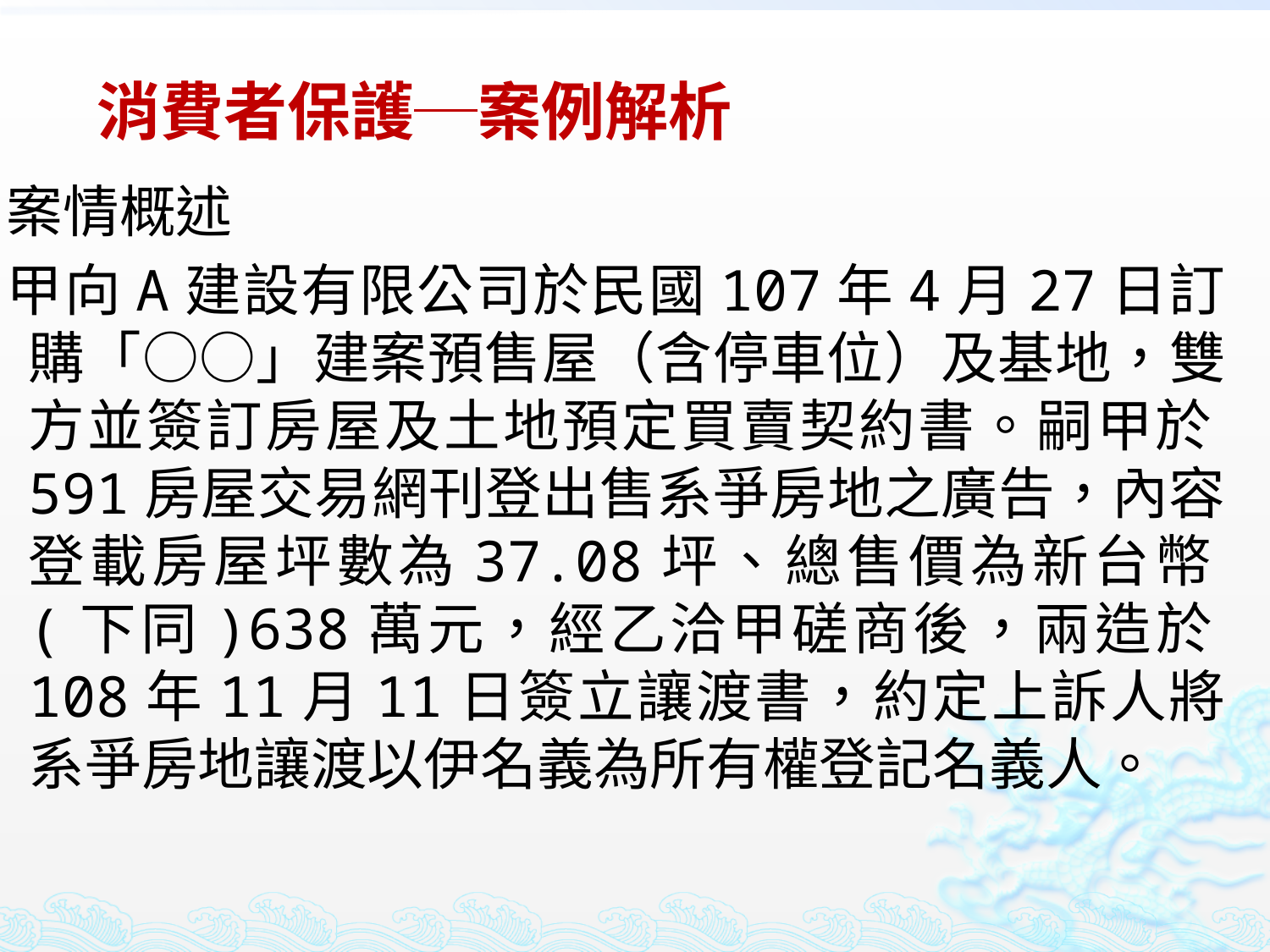

# 消費者保護─案例解析
案情概述
甲向A建設有限公司於民國107年4月27日訂購「○○」建案預售屋（含停車位）及基地，雙方並簽訂房屋及土地預定買賣契約書。嗣甲於591房屋交易網刊登出售系爭房地之廣告，內容登載房屋坪數為37.08坪、總售價為新台幣(下同)638萬元，經乙洽甲磋商後，兩造於108年11月11日簽立讓渡書，約定上訴人將系爭房地讓渡以伊名義為所有權登記名義人。